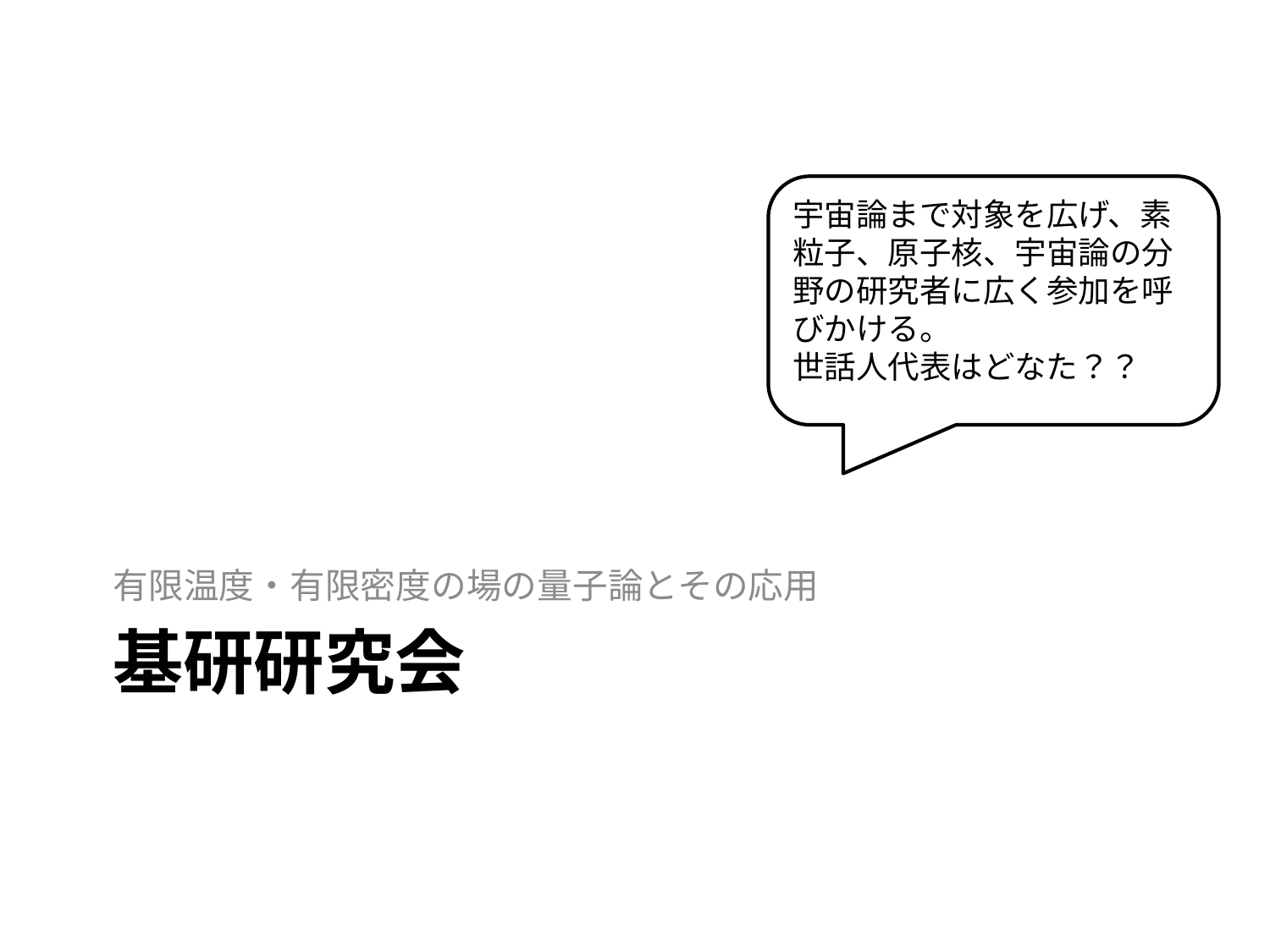

宇宙論まで対象を広げ、素粒子、原子核、宇宙論の分野の研究者に広く参加を呼びかける。
世話人代表はどなた？？
有限温度・有限密度の場の量子論とその応用
# 基研研究会